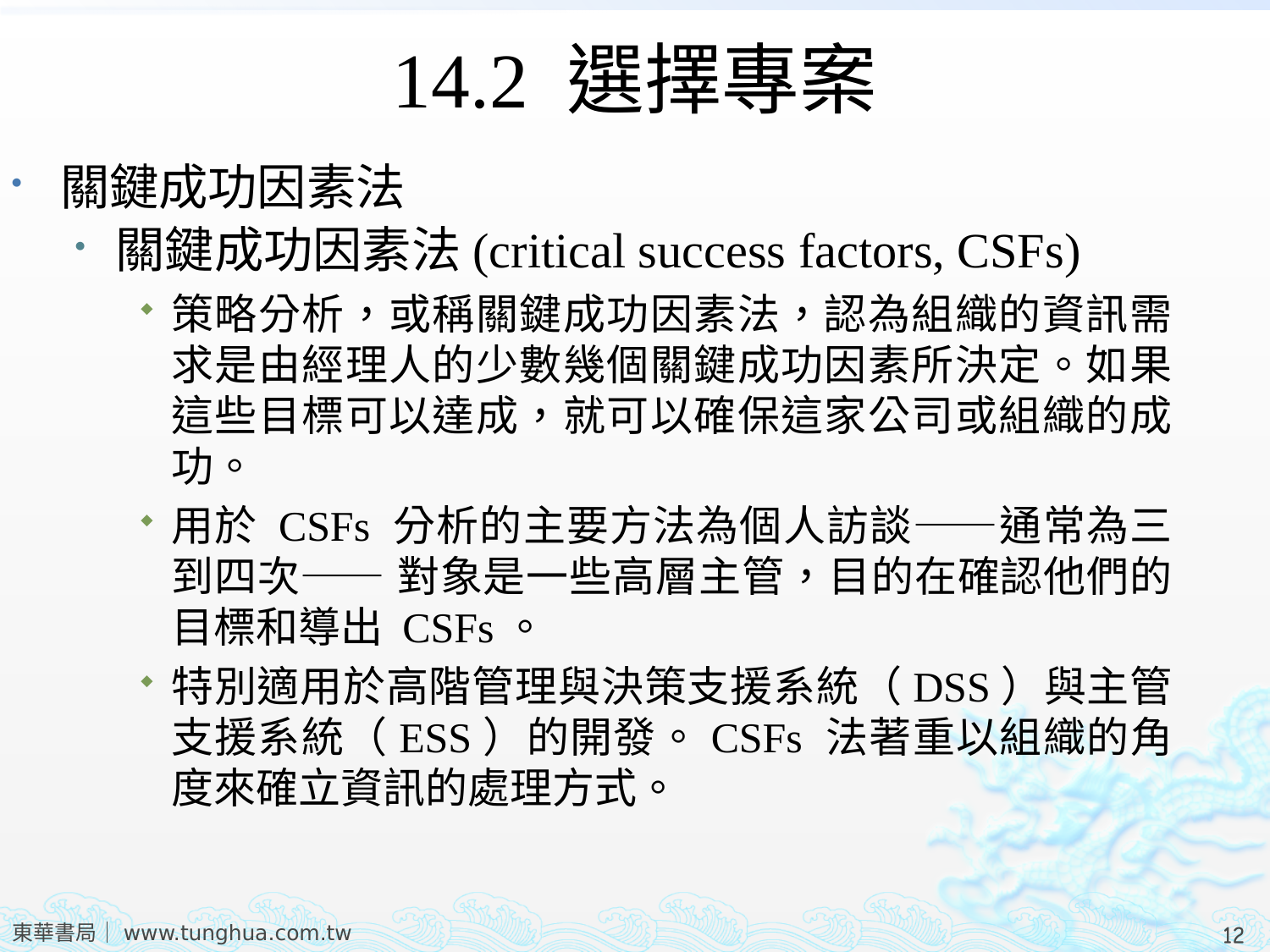

14.2 選擇專案
關鍵成功因素法
關鍵成功因素法(critical success factors, CSFs)
策略分析，或稱關鍵成功因素法，認為組織的資訊需求是由經理人的少數幾個關鍵成功因素所決定。如果這些目標可以達成，就可以確保這家公司或組織的成功。
用於 CSFs 分析的主要方法為個人訪談——通常為三到四次—— 對象是一些高層主管，目的在確認他們的目標和導出 CSFs。
特別適用於高階管理與決策支援系統（DSS）與主管支援系統（ESS）的開發。CSFs 法著重以組織的角度來確立資訊的處理方式。